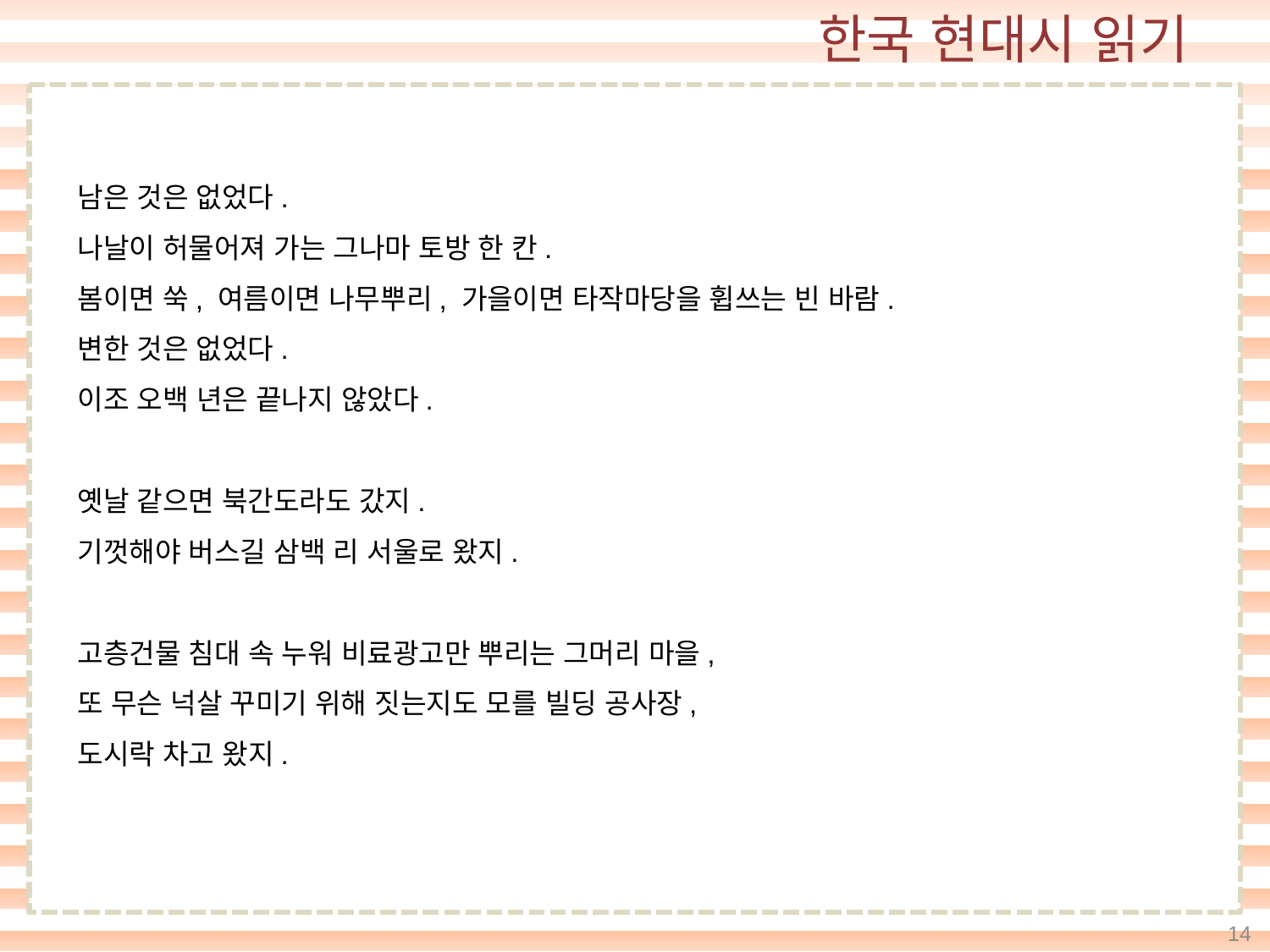

남은 것은 없었다.
나날이 허물어져 가는 그나마 토방 한 칸.
봄이면 쑥, 여름이면 나무뿌리, 가을이면 타작마당을 휩쓰는 빈 바람.
변한 것은 없었다.
이조 오백 년은 끝나지 않았다.

옛날 같으면 북간도라도 갔지.
기껏해야 버스길 삼백 리 서울로 왔지.

고층건물 침대 속 누워 비료광고만 뿌리는 그머리 마을,
또 무슨 넉살 꾸미기 위해 짓는지도 모를 빌딩 공사장,
도시락 차고 왔지.
14